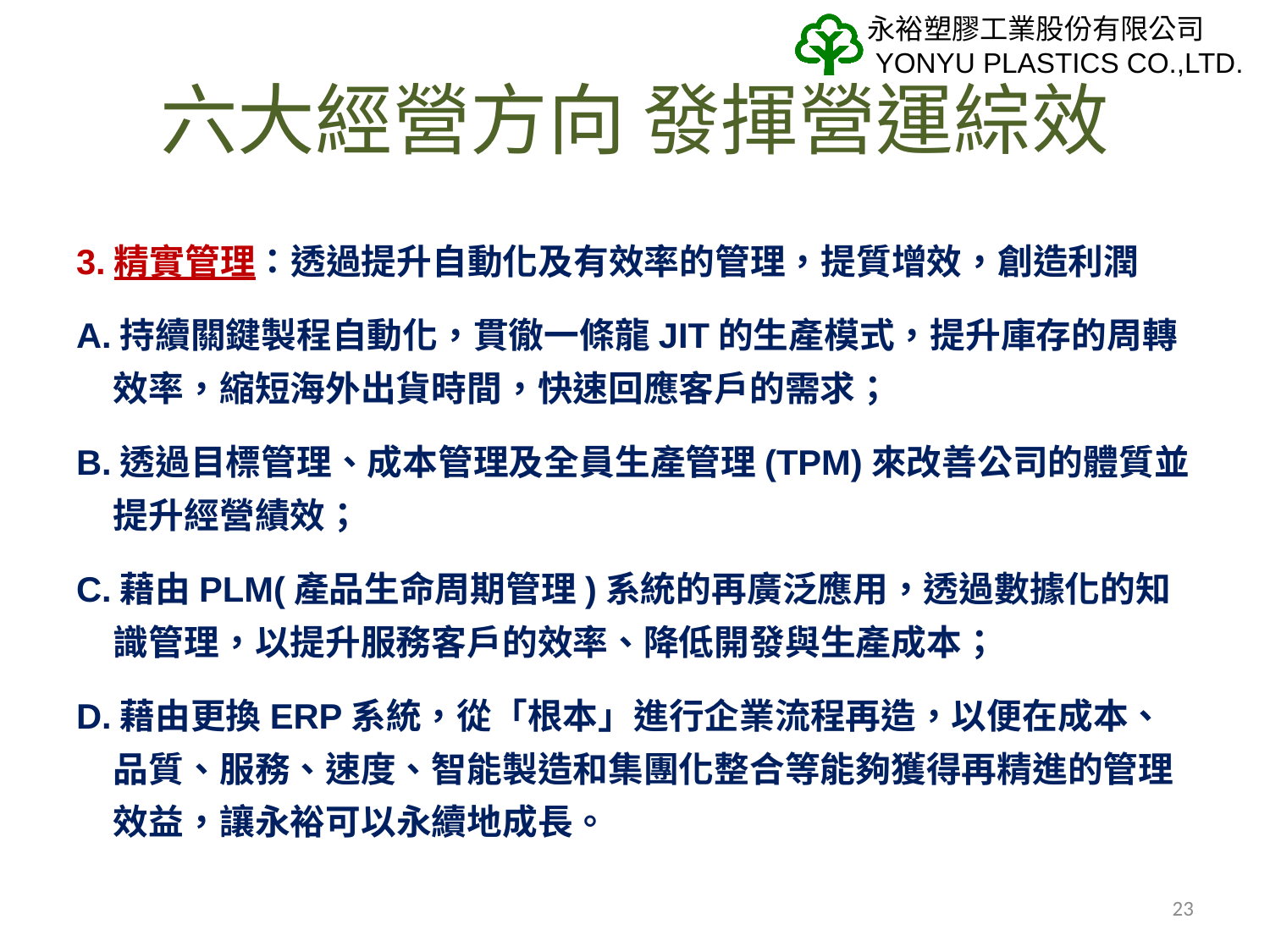

# 六大經營方向 發揮營運綜效
3.精實管理：透過提升自動化及有效率的管理，提質增效，創造利潤
A.持續關鍵製程自動化，貫徹一條龍JIT的生產模式，提升庫存的周轉效率，縮短海外出貨時間，快速回應客戶的需求；
B.透過目標管理、成本管理及全員生產管理(TPM)來改善公司的體質並提升經營績效；
C.藉由PLM(產品生命周期管理)系統的再廣泛應用，透過數據化的知識管理，以提升服務客戶的效率、降低開發與生產成本；
D.藉由更換ERP系統，從「根本」進行企業流程再造，以便在成本、品質、服務、速度、智能製造和集團化整合等能夠獲得再精進的管理效益，讓永裕可以永續地成長。
23